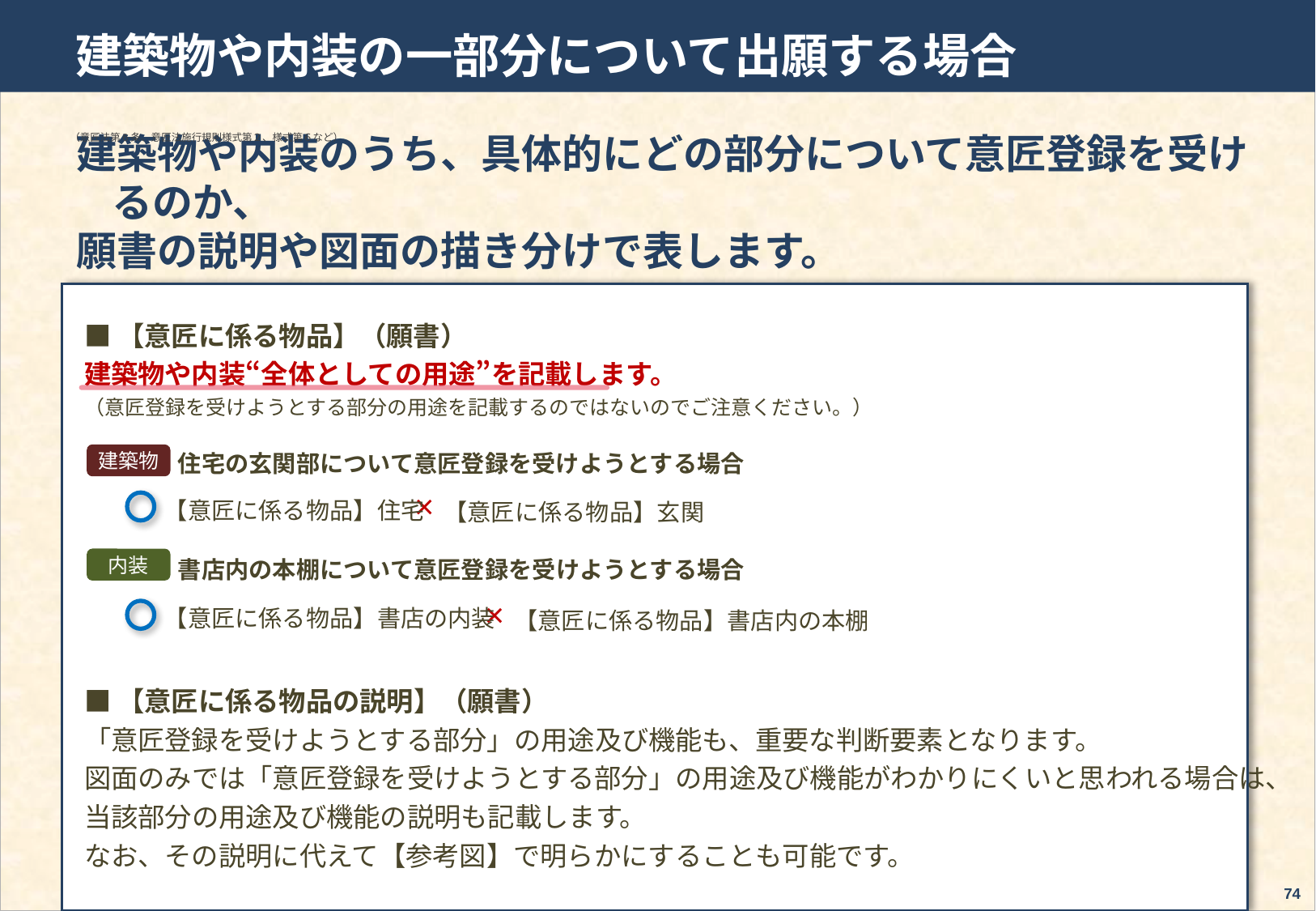

建築物や内装の一部分について出願する場合
（意匠法第6条、意匠法施行規則様式第２、様式第６など）
建築物や内装のうち、具体的にどの部分について意匠登録を受けるのか、
願書の説明や図面の描き分けで表します。

■【意匠に係る物品】（願書）
建築物や内装“全体としての用途”を記載します。
（意匠登録を受けようとする部分の用途を記載するのではないのでご注意ください。）
住宅の玄関部について意匠登録を受けようとする場合
建築物
×
【意匠に係る物品】住宅
【意匠に係る物品】玄関

書店内の本棚について意匠登録を受けようとする場合
内装
×
【意匠に係る物品】書店の内装
【意匠に係る物品】書店内の本棚

■【意匠に係る物品の説明】（願書）
「意匠登録を受けようとする部分」の用途及び機能も、重要な判断要素となります。
図面のみでは「意匠登録を受けようとする部分」の用途及び機能がわかりにくいと思われる場合は、
当該部分の用途及び機能の説明も記載します。
なお、その説明に代えて【参考図】で明らかにすることも可能です。
74